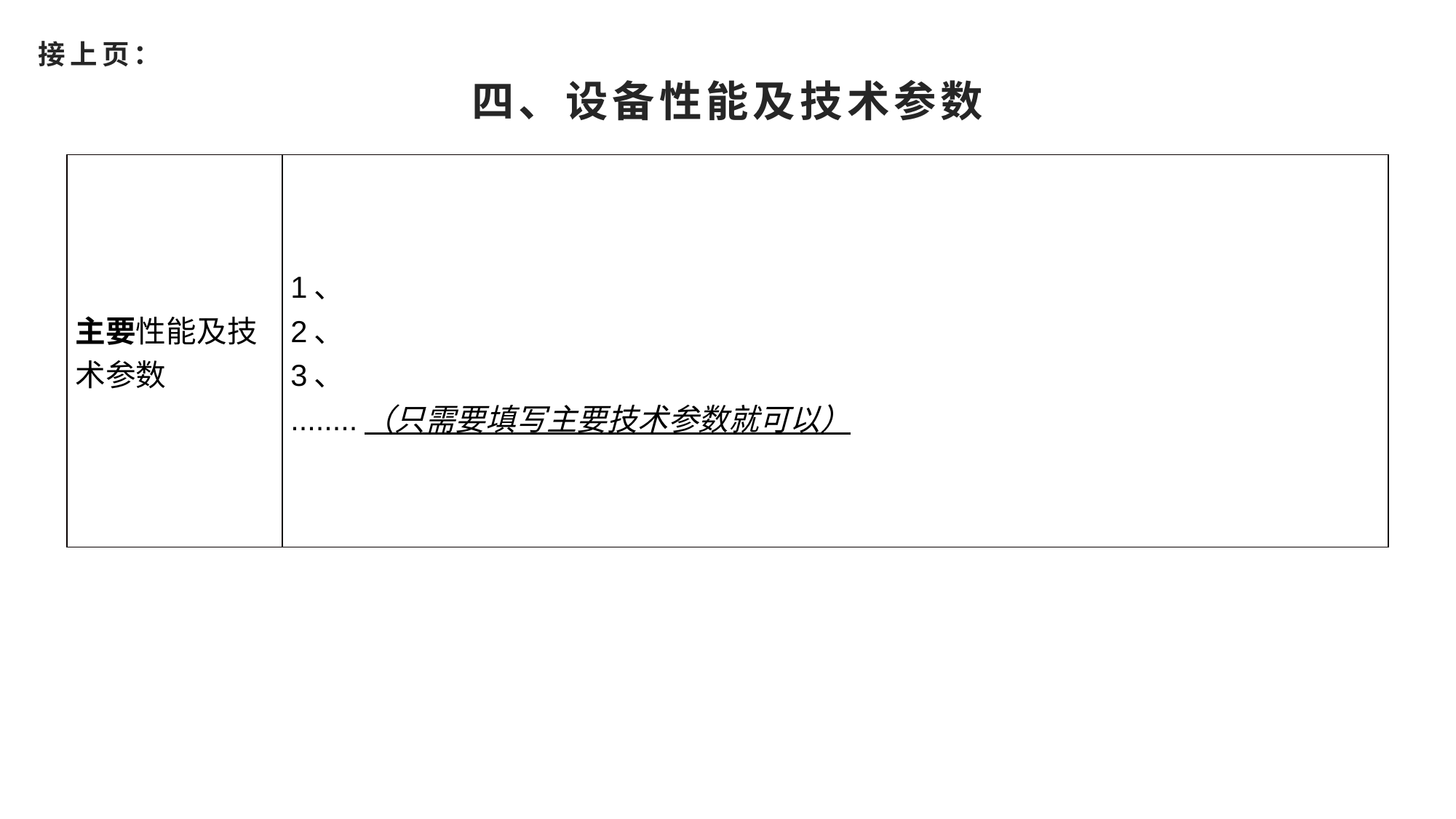

接上页：
# 四、设备性能及技术参数

| 主要性能及技术参数 | 1、 2、 3、 ........（只需要填写主要技术参数就可以） |
| --- | --- |